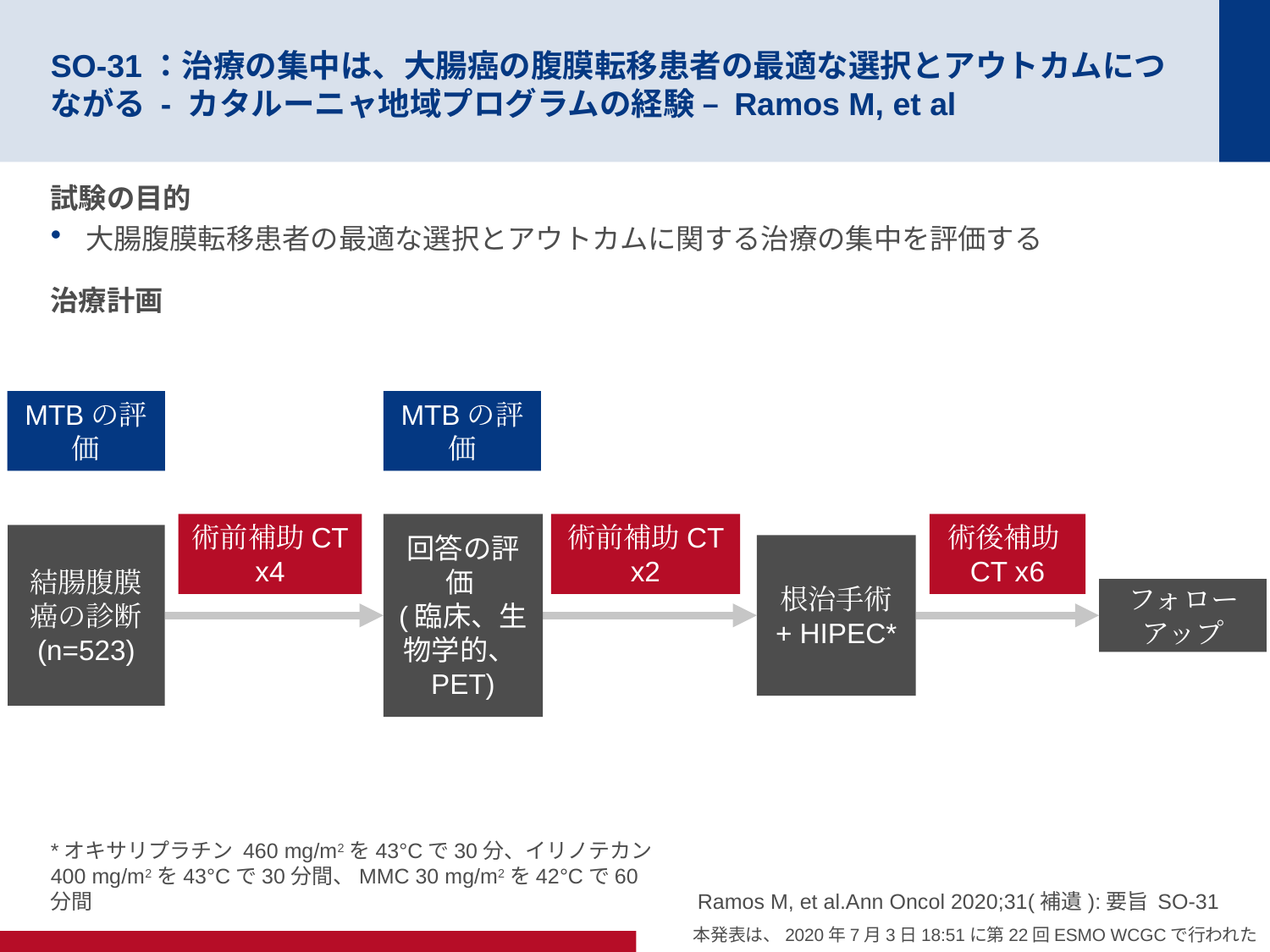

# SO-31：治療の集中は、大腸癌の腹膜転移患者の最適な選択とアウトカムにつながる - カタルーニャ地域プログラムの経験 – Ramos M, et al
試験の目的
大腸腹膜転移患者の最適な選択とアウトカムに関する治療の集中を評価する
治療計画
MTBの評価
MTBの評価
回答の評価
(臨床、生物学的、PET)
術前補助CT x4
術前補助CT x2
術後補助CT x6
結腸腹膜癌の診断
(n=523)
根治手術 + HIPEC*
フォローアップ
*オキサリプラチン 460 mg/m2を43°Cで30分、イリノテカン 400 mg/m2を43°Cで30分間、MMC 30 mg/m2を42°Cで60分間
Ramos M, et al.Ann Oncol 2020;31(補遺):要旨 SO-31
本発表は、2020年7月3日18:51に第22回ESMO WCGCで行われた